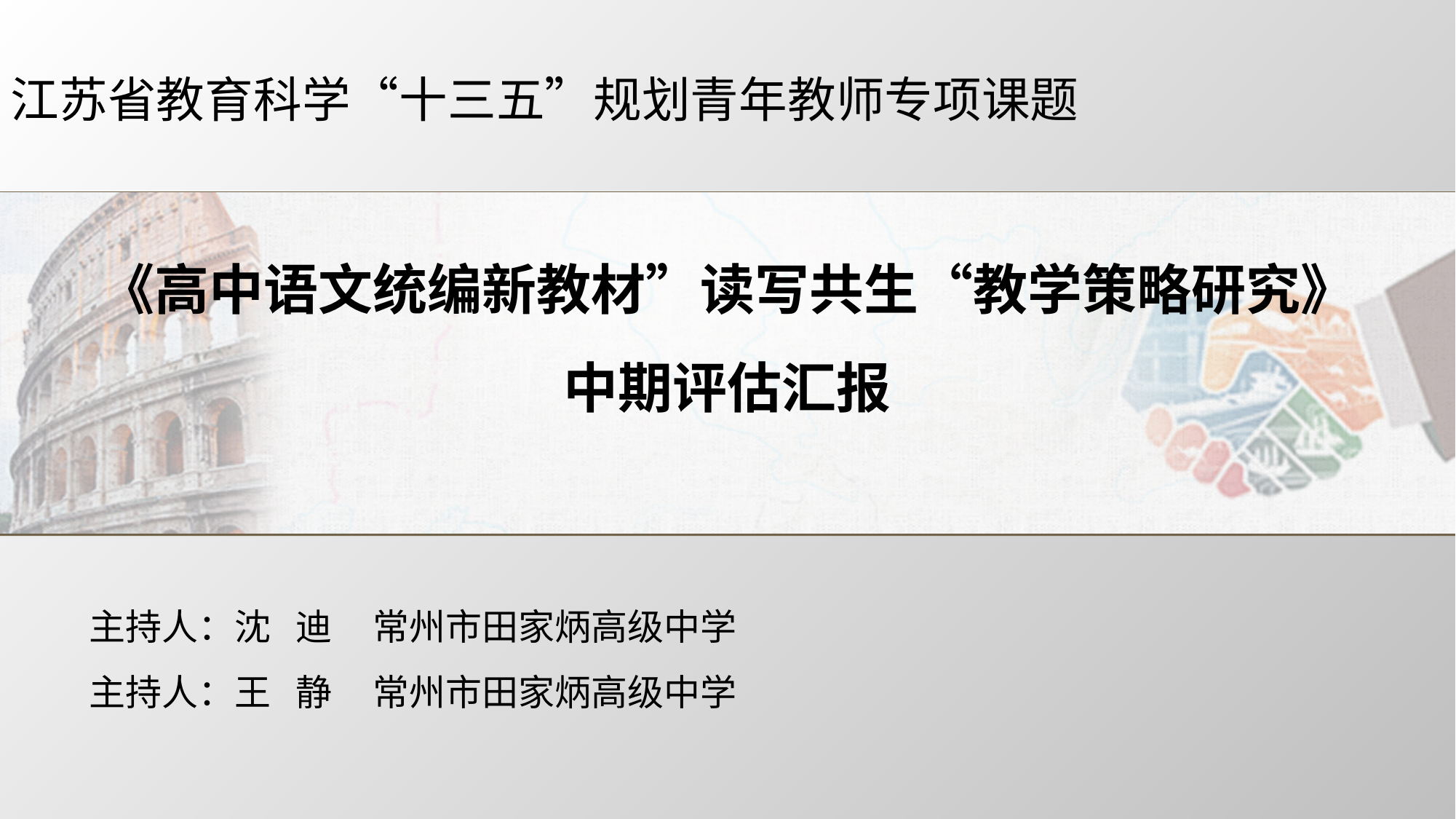

江苏省教育科学“十三五”规划青年教师专项课题

《高中语文统编新教材”读写共生“教学策略研究》
中期评估汇报
主持人：沈   迪     常州市田家炳高级中学
主持人：王   静     常州市田家炳高级中学